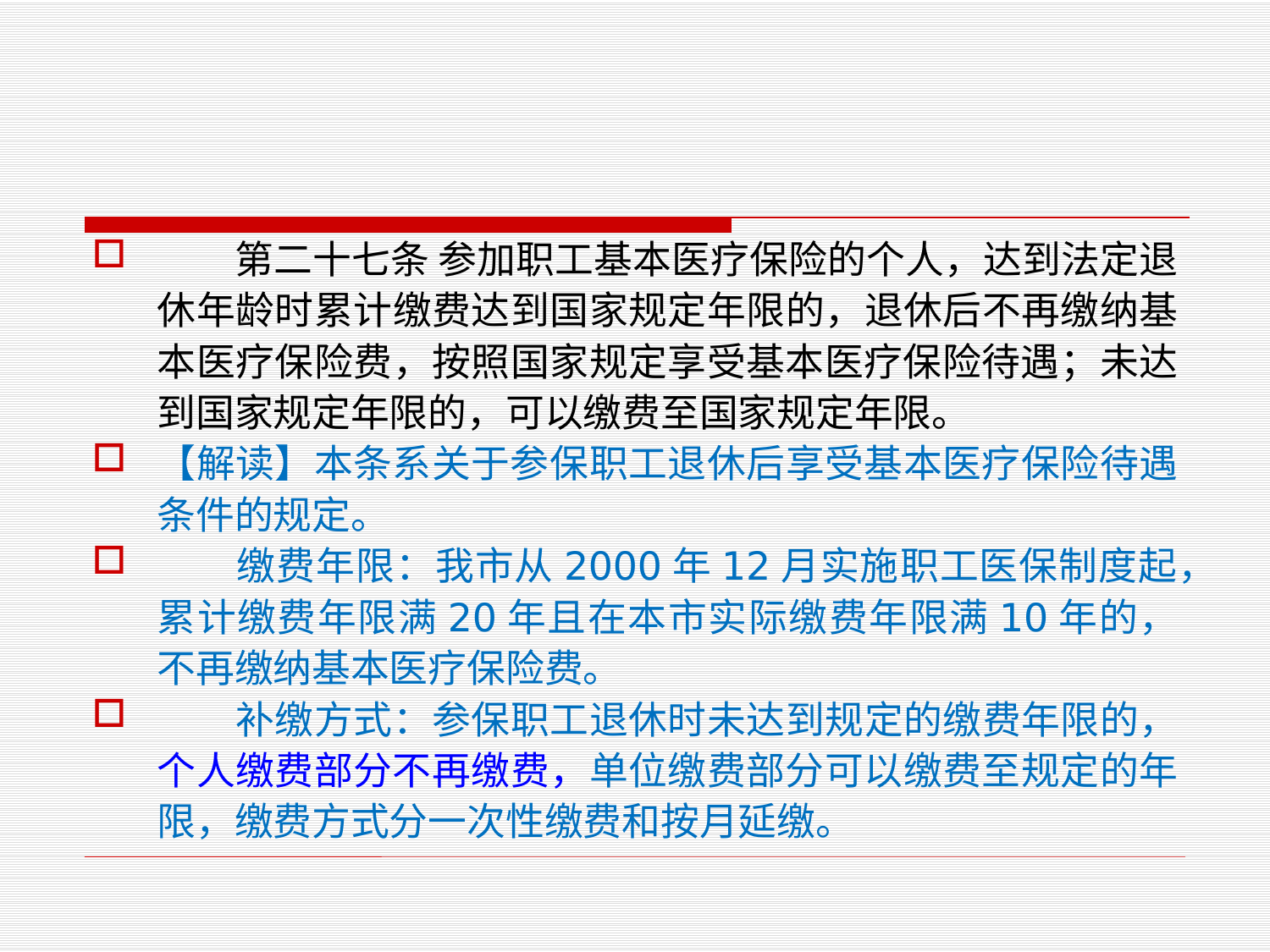

第二十七条 参加职工基本医疗保险的个人，达到法定退休年龄时累计缴费达到国家规定年限的，退休后不再缴纳基本医疗保险费，按照国家规定享受基本医疗保险待遇；未达到国家规定年限的，可以缴费至国家规定年限。
【解读】本条系关于参保职工退休后享受基本医疗保险待遇条件的规定。
　　缴费年限：我市从2000年12月实施职工医保制度起，累计缴费年限满20年且在本市实际缴费年限满10年的，不再缴纳基本医疗保险费。
　　补缴方式：参保职工退休时未达到规定的缴费年限的，个人缴费部分不再缴费，单位缴费部分可以缴费至规定的年限，缴费方式分一次性缴费和按月延缴。